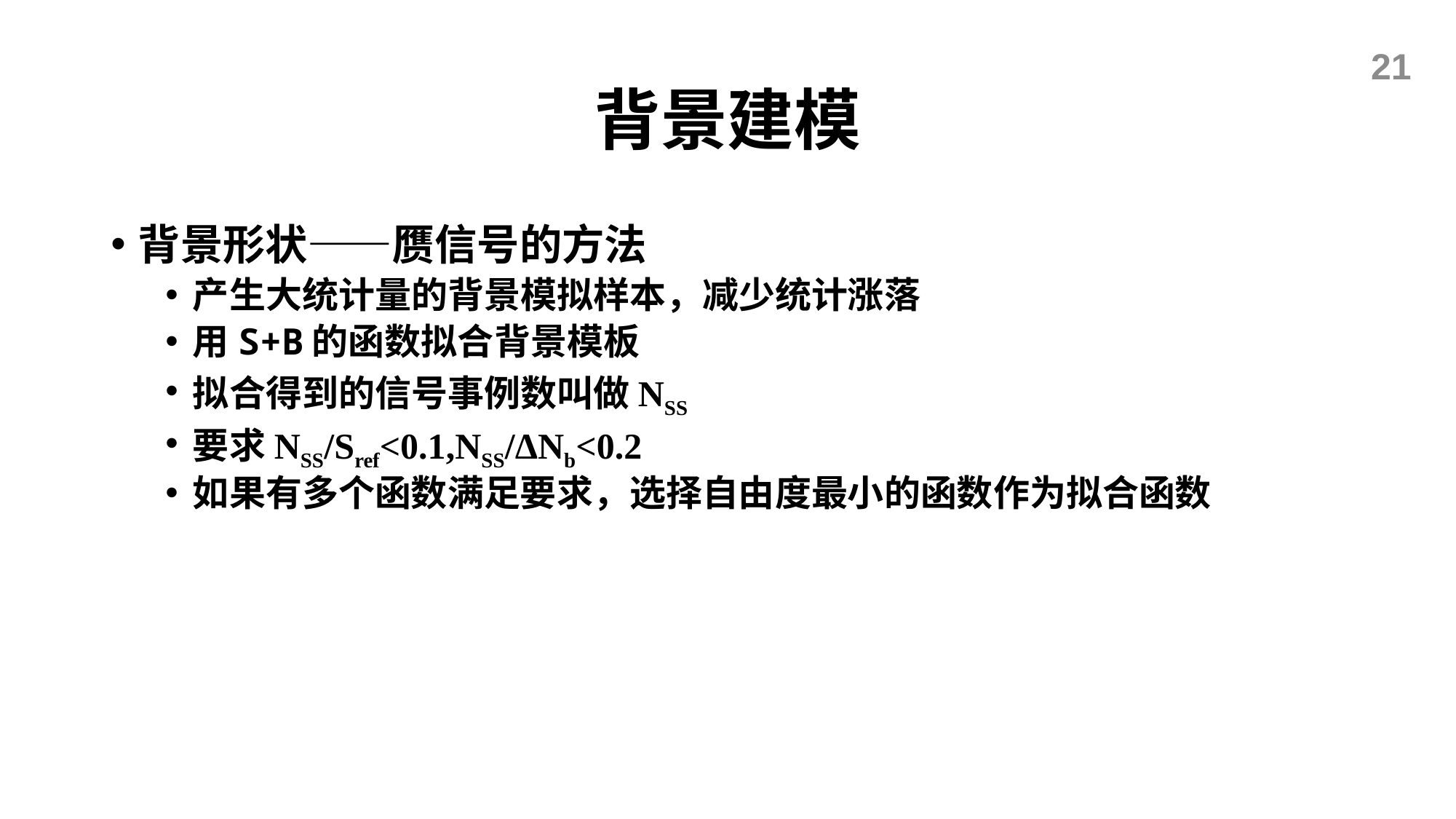

# 背景建模
21
背景形状——赝信号的方法
产生大统计量的背景模拟样本，减少统计涨落
用S+B的函数拟合背景模板
拟合得到的信号事例数叫做NSS
要求NSS/Sref<0.1,NSS/ΔNb<0.2
如果有多个函数满足要求，选择自由度最小的函数作为拟合函数